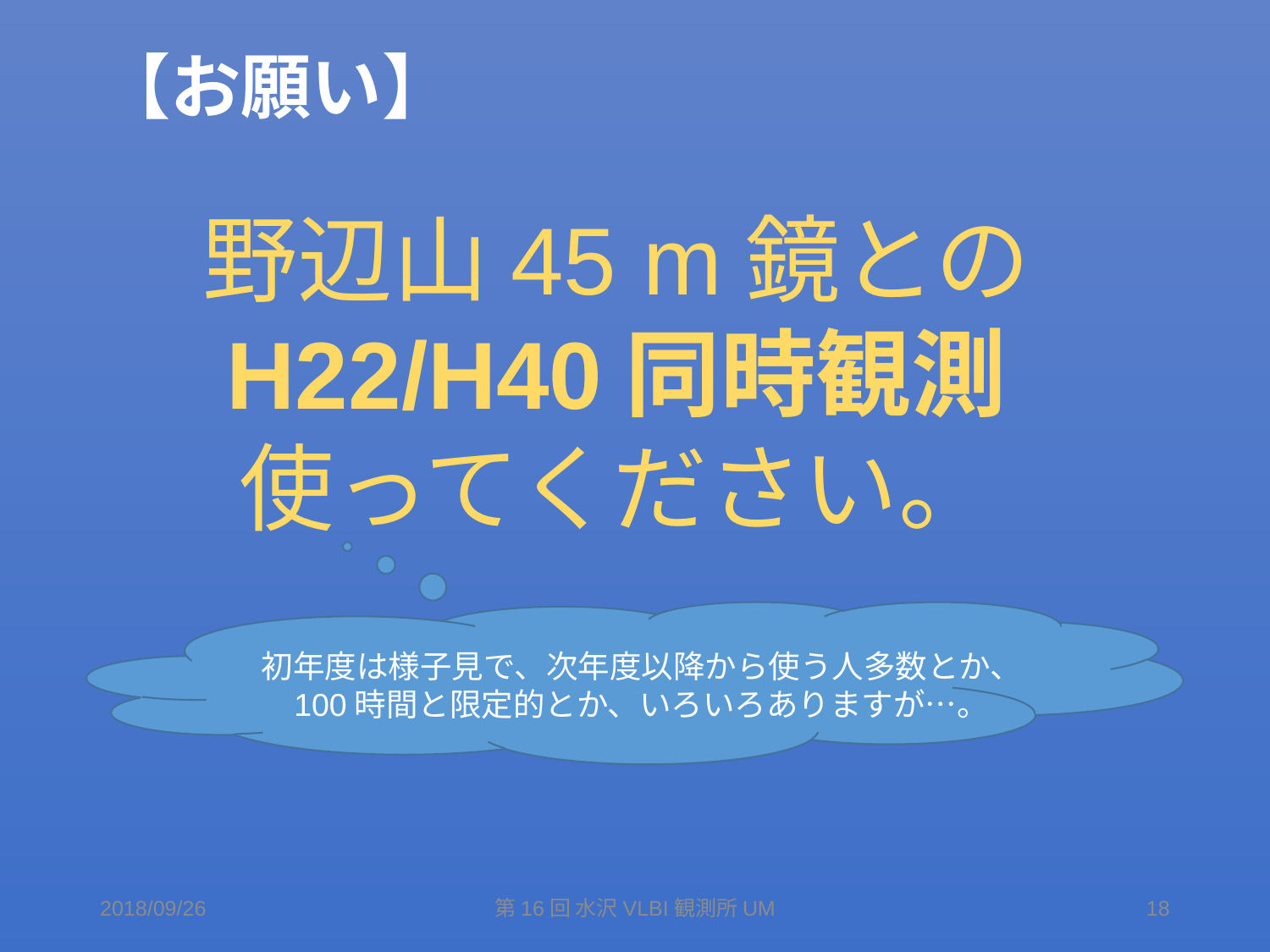

# 【お願い】
野辺山45 m鏡との
H22/H40同時観測
使ってください。

初年度は様子見で、次年度以降から使う人多数とか、
100時間と限定的とか、いろいろありますが…。
2018/09/26
第16回 水沢VLBI観測所UM
18